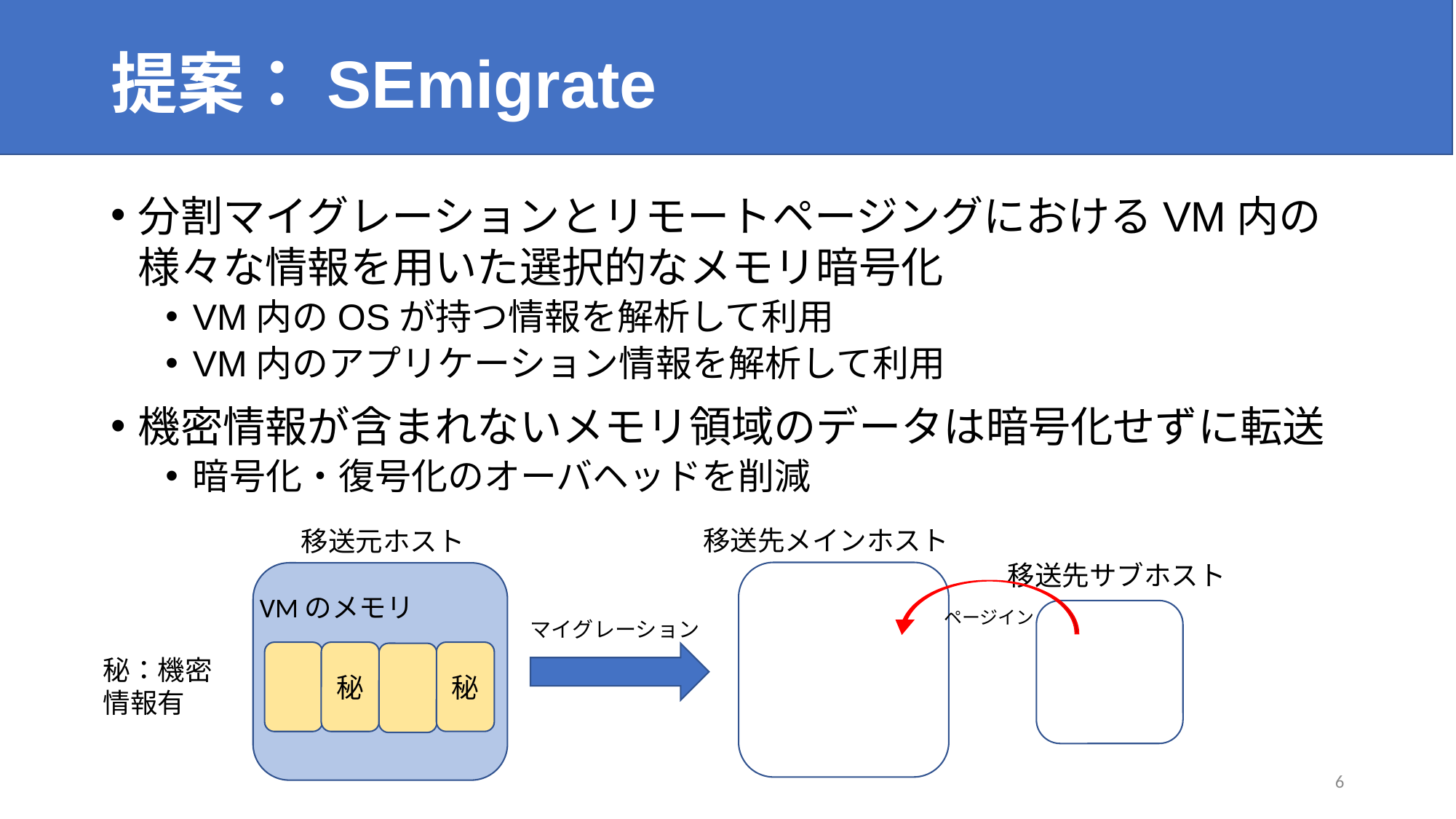

# 提案：SEmigrate
分割マイグレーションとリモートページングにおけるVM内の様々な情報を用いた選択的なメモリ暗号化
VM内のOSが持つ情報を解析して利用
VM内のアプリケーション情報を解析して利用
機密情報が含まれないメモリ領域のデータは暗号化せずに転送
暗号化・復号化のオーバヘッドを削減

移送先メインホスト
移送元ホスト
移送先サブホスト

VMのメモリ

ページイン
マイグレーション
秘

秘

秘：機密情報有
6